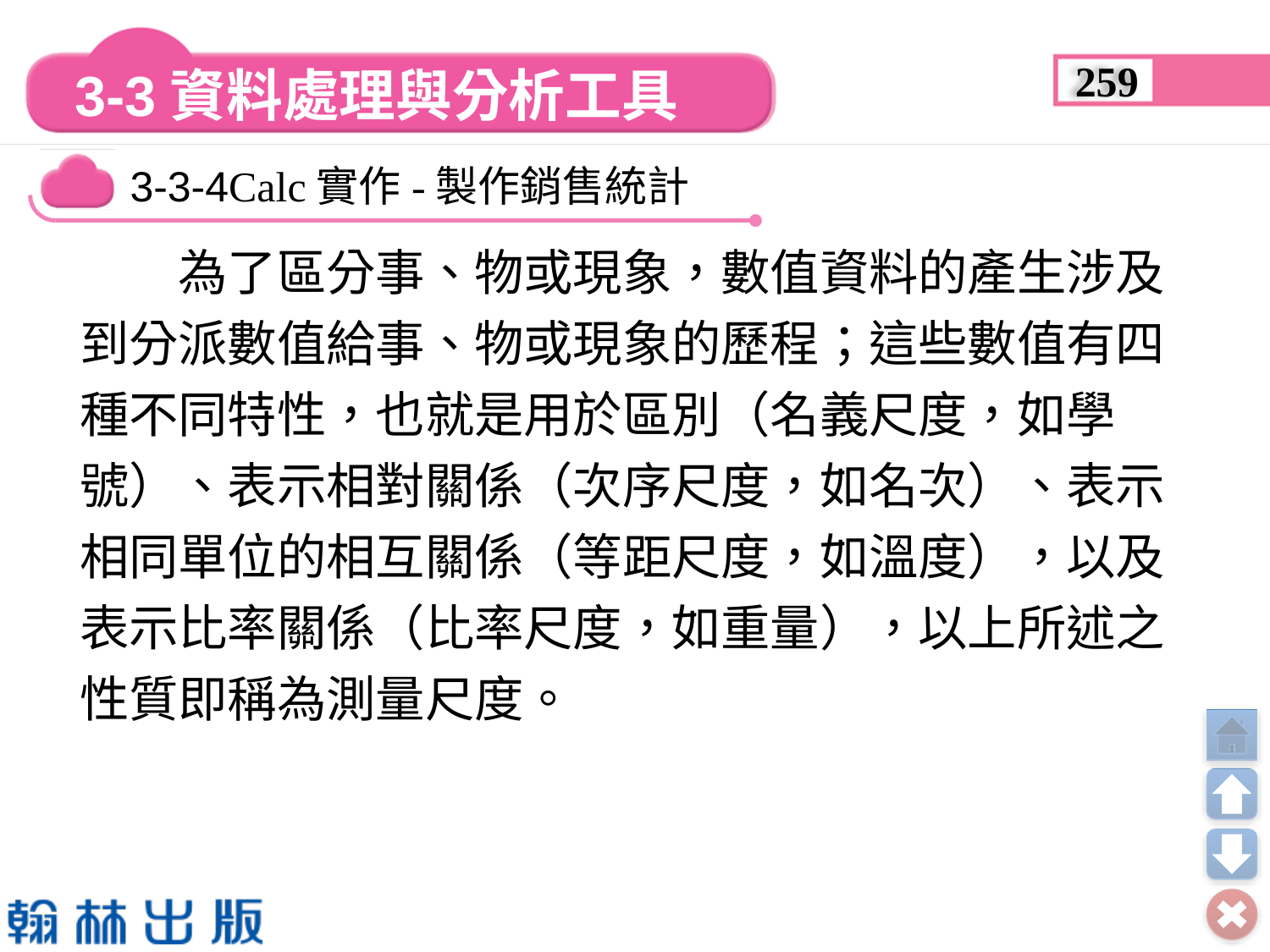

259
　　為了區分事、物或現象，數值資料的產生涉及到分派數值給事、物或現象的歷程；這些數值有四種不同特性，也就是用於區別（名義尺度，如學號）、表示相對關係（次序尺度，如名次）、表示相同單位的相互關係（等距尺度，如溫度），以及表示比率關係（比率尺度，如重量），以上所述之性質即稱為測量尺度。